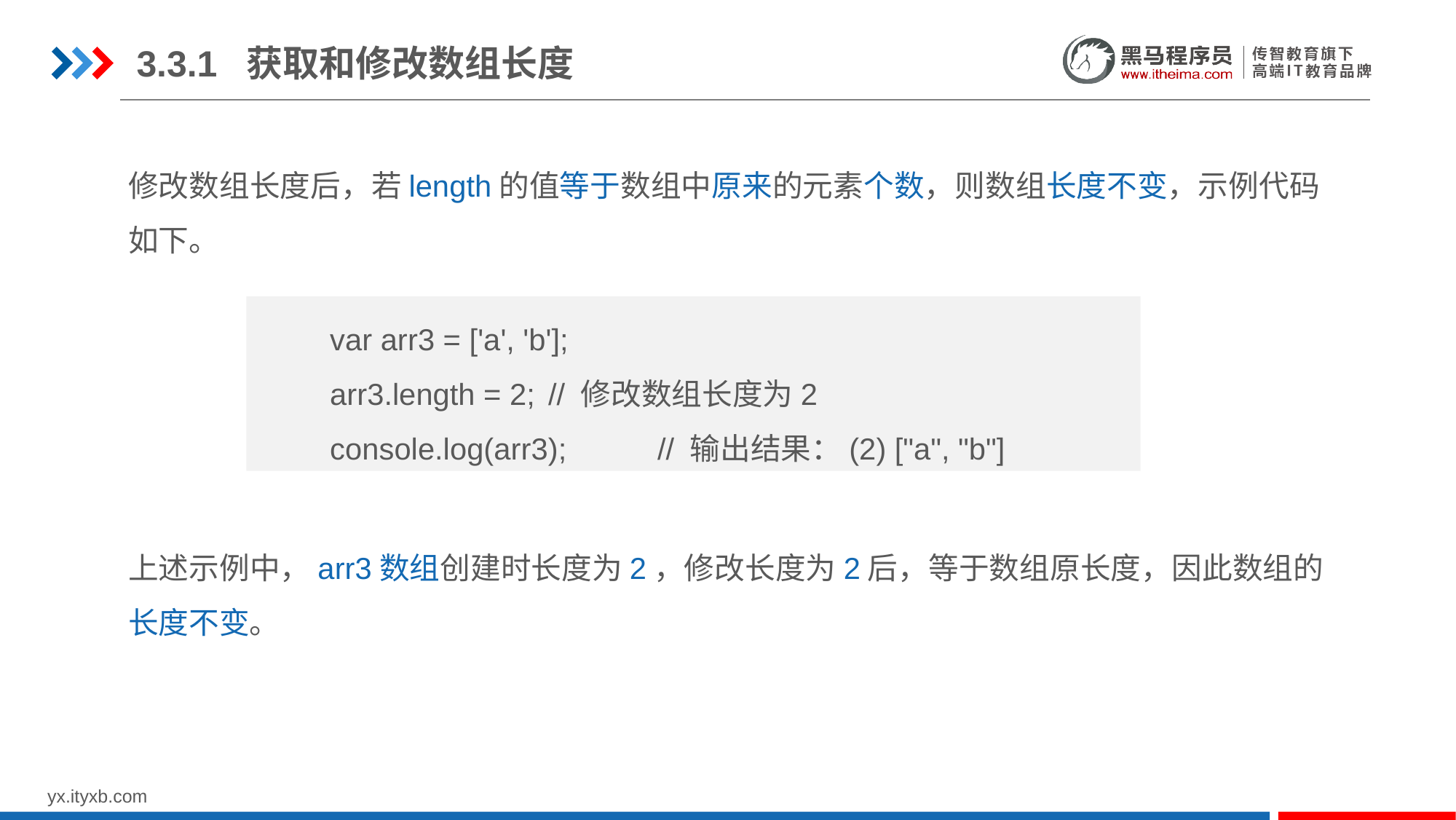

3.3.1  获取和修改数组长度
修改数组长度后，若length的值等于数组中原来的元素个数，则数组长度不变，示例代码如下。

上述示例中，arr3数组创建时长度为2，修改长度为2后，等于数组原长度，因此数组的长度不变。
var arr3 = ['a', 'b'];
arr3.length = 2; 	// 修改数组长度为2
console.log(arr3);	// 输出结果：(2) ["a", "b"]